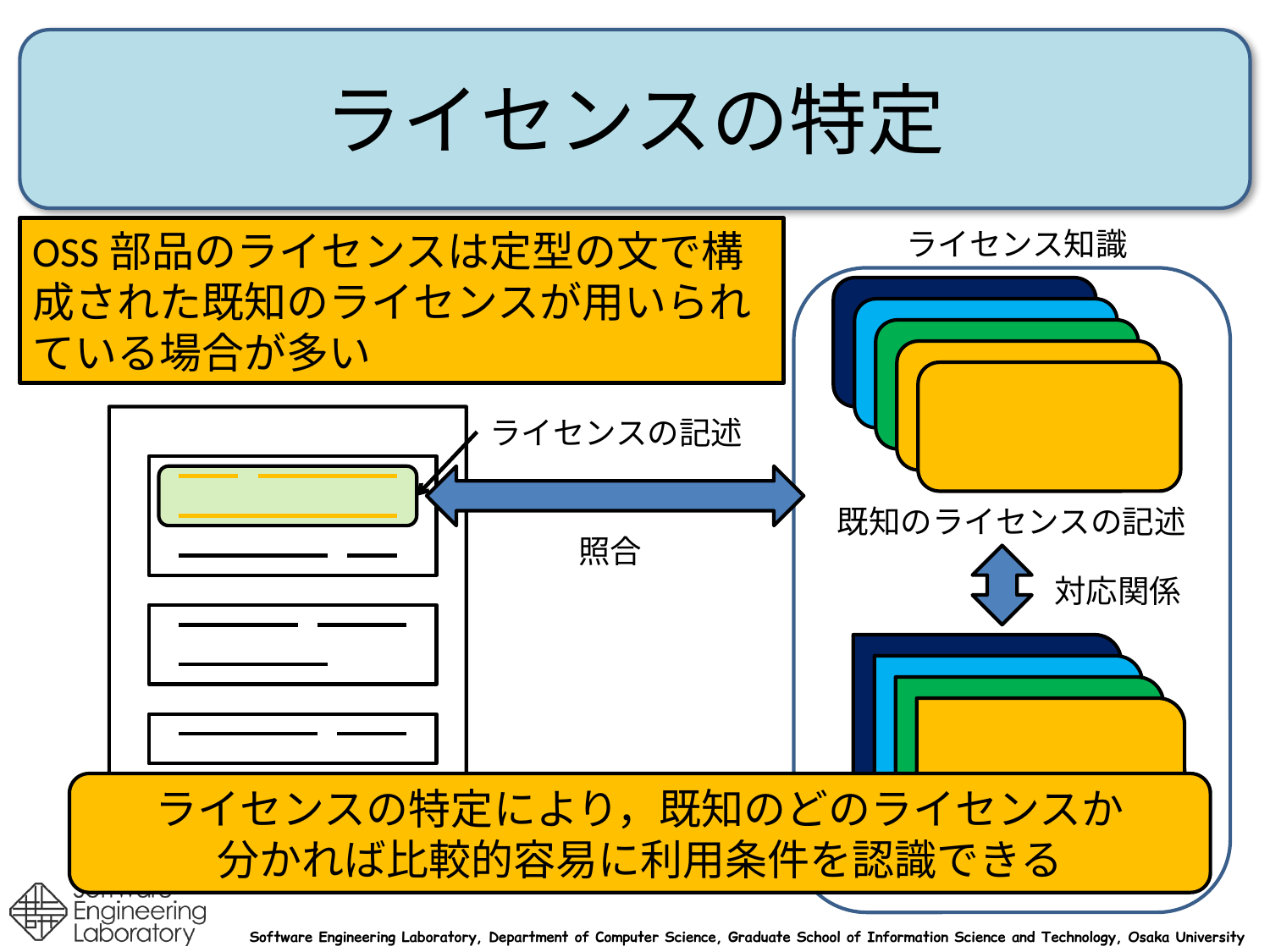

# ライセンスの特定
OSS部品のライセンスは定型の文で構成された既知のライセンスが用いられている場合が多い
ライセンス知識

ライセンスの記述

既知のライセンスの記述
照合

対応関係

ライセンスの特定により，既知のどのライセンスか
分かれば比較的容易に利用条件を認識できる
ソースファイル
既知のライセンス